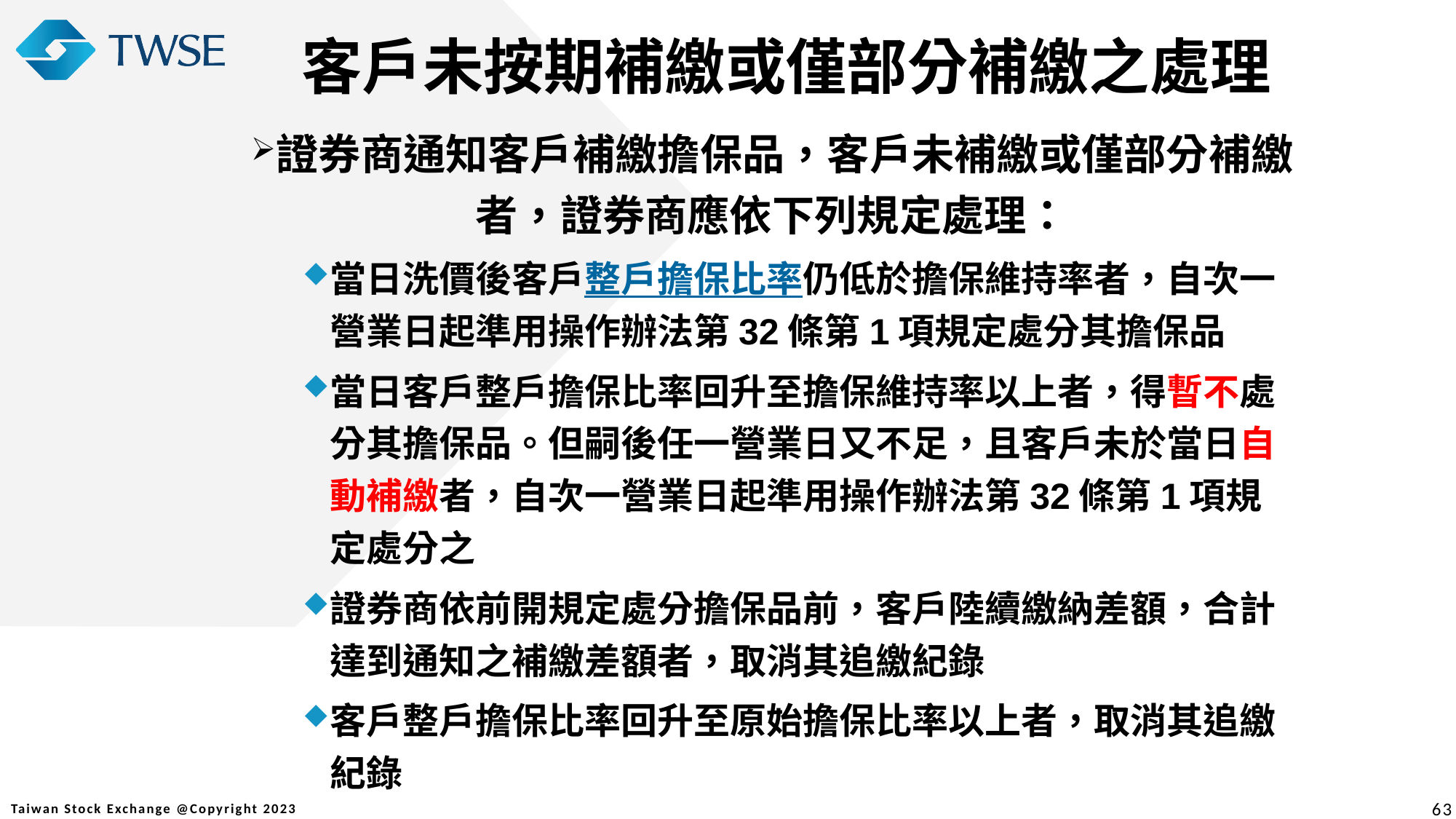

客戶未按期補繳或僅部分補繳之處理
證券商通知客戶補繳擔保品，客戶未補繳或僅部分補繳者，證券商應依下列規定處理：
當日洗價後客戶整戶擔保比率仍低於擔保維持率者，自次一營業日起準用操作辦法第32條第1項規定處分其擔保品
當日客戶整戶擔保比率回升至擔保維持率以上者，得暫不處分其擔保品。但嗣後任一營業日又不足，且客戶未於當日自動補繳者，自次一營業日起準用操作辦法第32條第1項規定處分之
證券商依前開規定處分擔保品前，客戶陸續繳納差額，合計達到通知之補繳差額者，取消其追繳紀錄
客戶整戶擔保比率回升至原始擔保比率以上者，取消其追繳紀錄

63